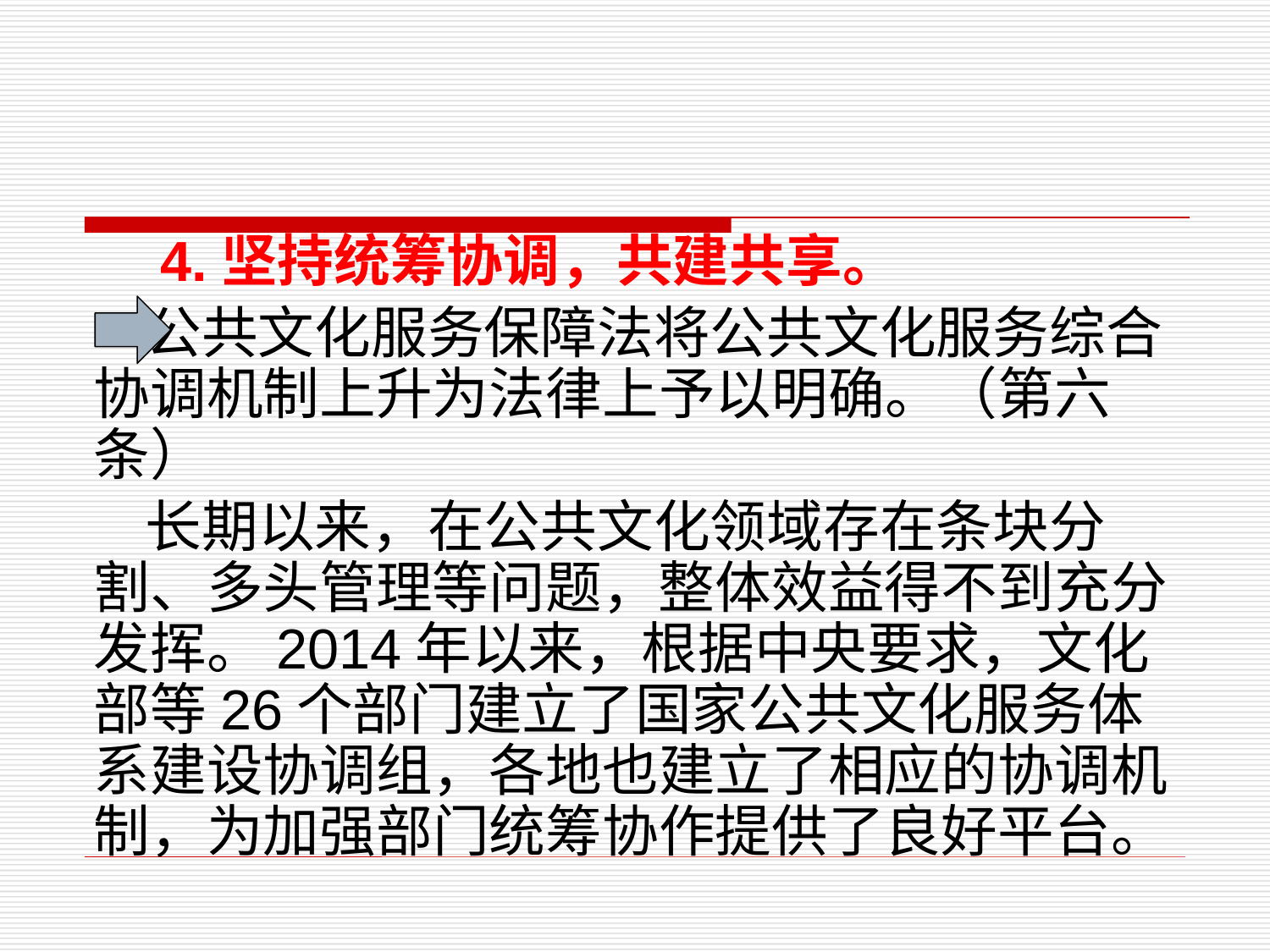

4.坚持统筹协调，共建共享。
   公共文化服务保障法将公共文化服务综合协调机制上升为法律上予以明确。（第六条）
   长期以来，在公共文化领域存在条块分割、多头管理等问题，整体效益得不到充分发挥。2014年以来，根据中央要求，文化部等26个部门建立了国家公共文化服务体系建设协调组，各地也建立了相应的协调机制，为加强部门统筹协作提供了良好平台。